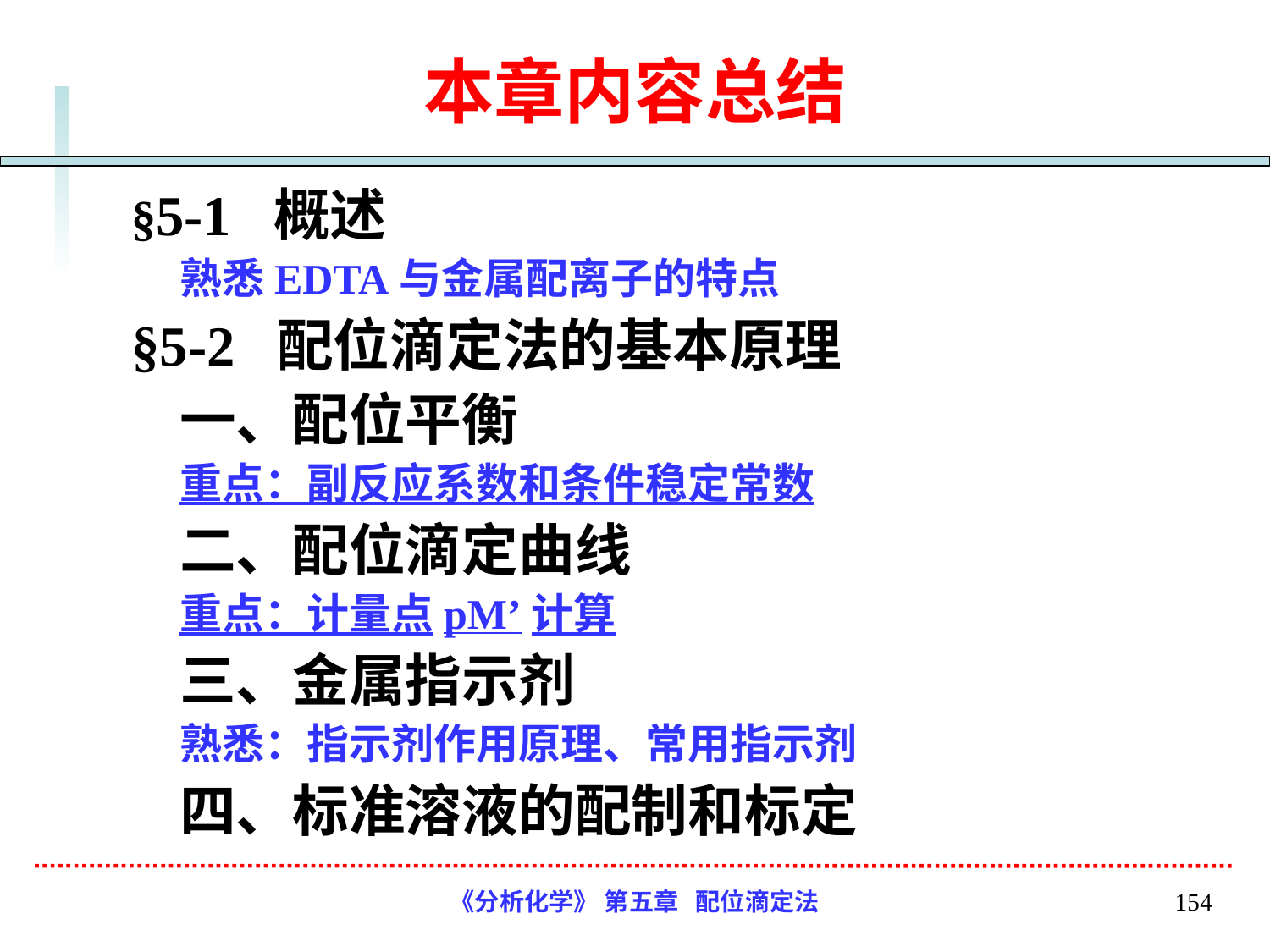

# 本章内容总结
§5-1  概述
    熟悉EDTA与金属配离子的特点
§5-2  配位滴定法的基本原理
    一、配位平衡
    重点：副反应系数和条件稳定常数
    二、配位滴定曲线
    重点：计量点pM’计算
    三、金属指示剂
    熟悉：指示剂作用原理、常用指示剂
    四、标准溶液的配制和标定

《分析化学》 第五章   配位滴定法
154